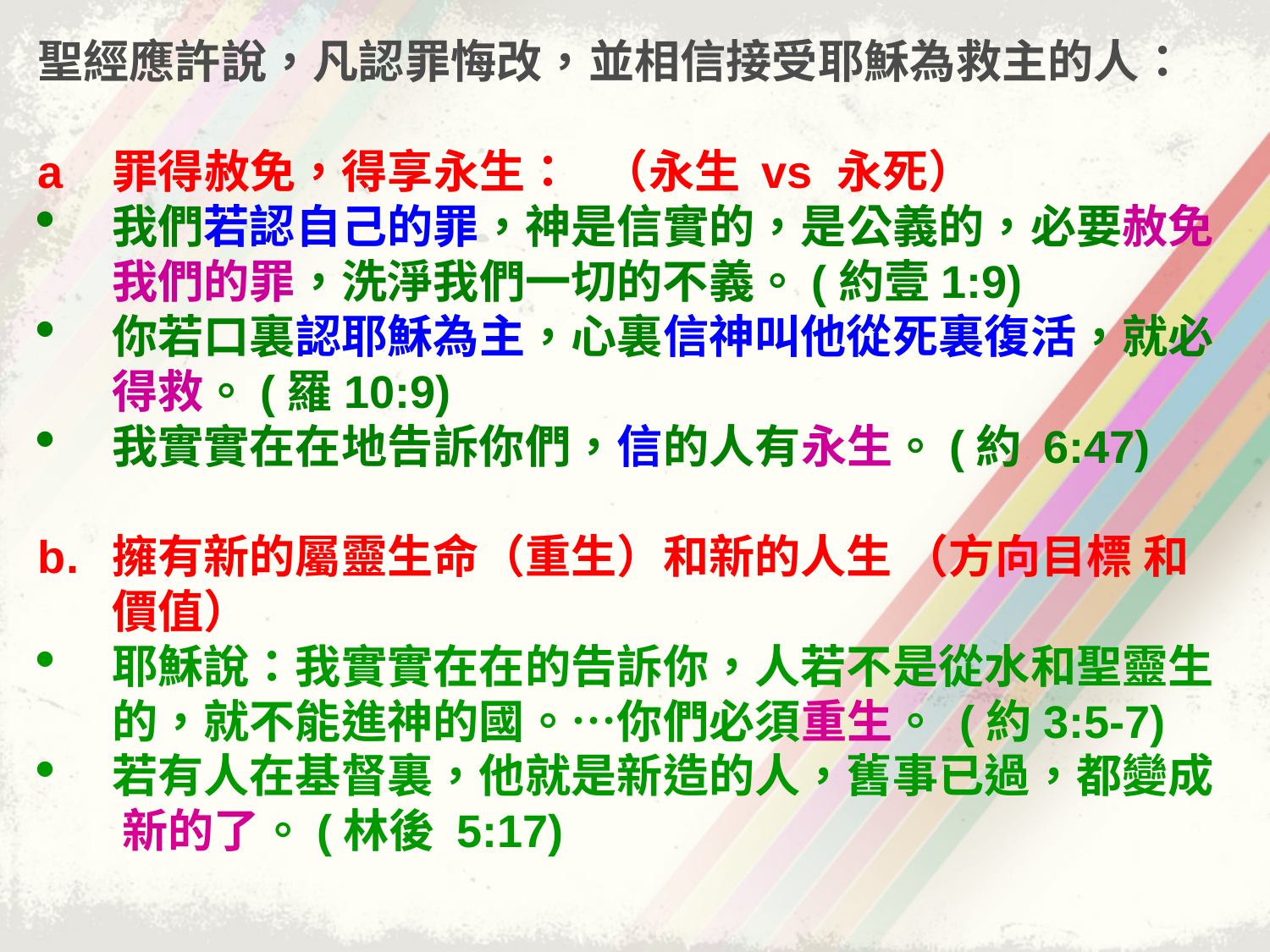

聖經應許說，凡認罪悔改，並相信接受耶穌為救主的人：

a   罪得赦免，得享永生：   （永生 vs 永死）
我們若認自己的罪，神是信實的，是公義的，必要赦免我們的罪，洗淨我們一切的不義。(約壹1:9)
你若口裏認耶穌為主，心裏信神叫他從死裏復活，就必得救。(羅10:9)
我實實在在地告訴你們，信的人有永生。(約 6:47)

擁有新的屬靈生命（重生）和新的人生 （方向目標 和價值）
耶穌說：我實實在在的告訴你，人若不是從水和聖靈生的，就不能進神的國。…你們必須重生。 (約3:5-7)
若有人在基督裏，他就是新造的人，舊事已過，都變成   新的了。(林後 5:17)